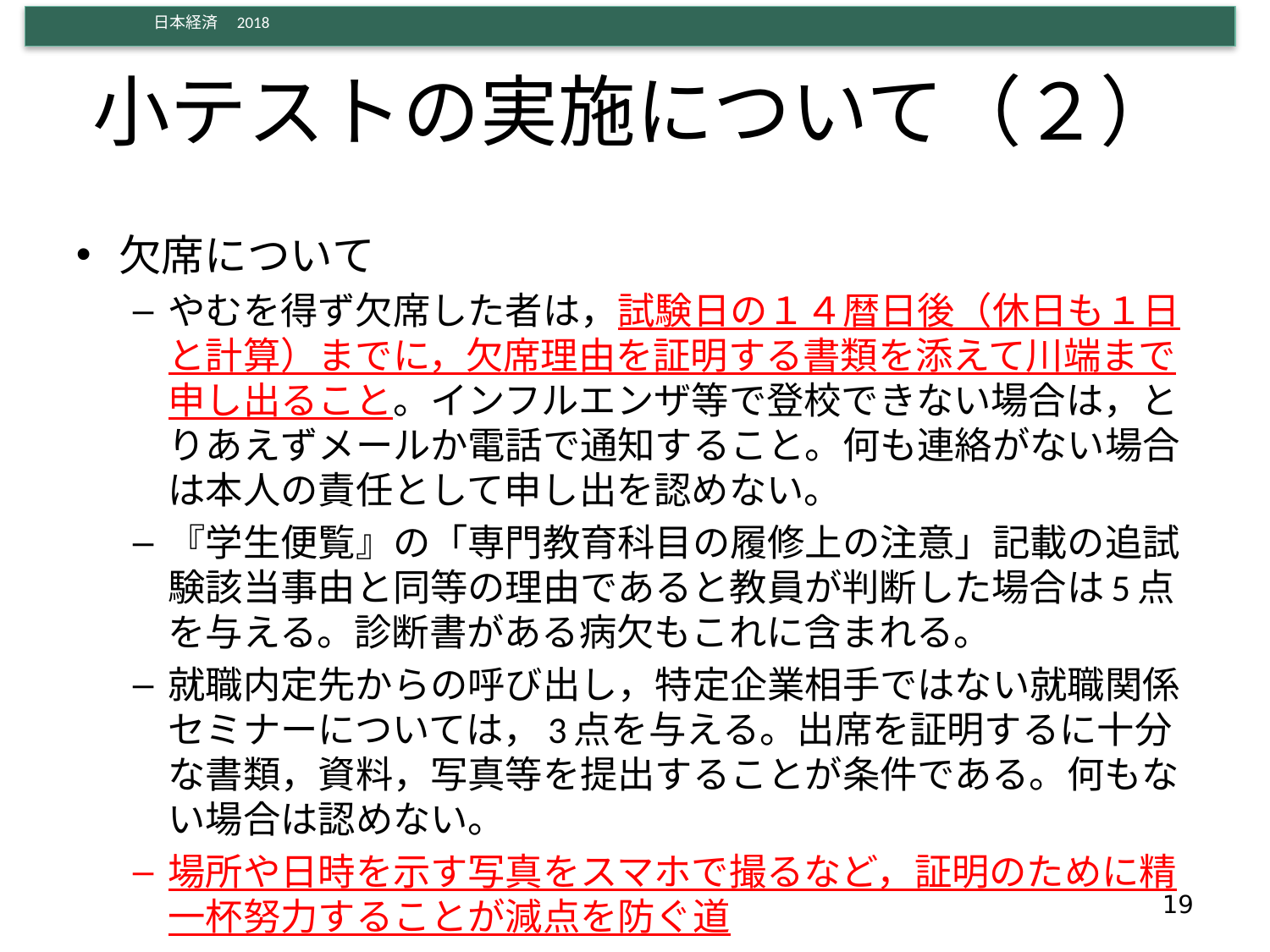

# 小テストの実施について（２）
欠席について
やむを得ず欠席した者は，試験日の１４暦日後（休日も１日と計算）までに，欠席理由を証明する書類を添えて川端まで申し出ること。インフルエンザ等で登校できない場合は，とりあえずメールか電話で通知すること。何も連絡がない場合は本人の責任として申し出を認めない。
『学生便覧』の「専門教育科目の履修上の注意」記載の追試験該当事由と同等の理由であると教員が判断した場合は5点を与える。診断書がある病欠もこれに含まれる。
就職内定先からの呼び出し，特定企業相手ではない就職関係セミナーについては，3点を与える。出席を証明するに十分な書類，資料，写真等を提出することが条件である。何もない場合は認めない。
場所や日時を示す写真をスマホで撮るなど，証明のために精一杯努力することが減点を防ぐ道
19